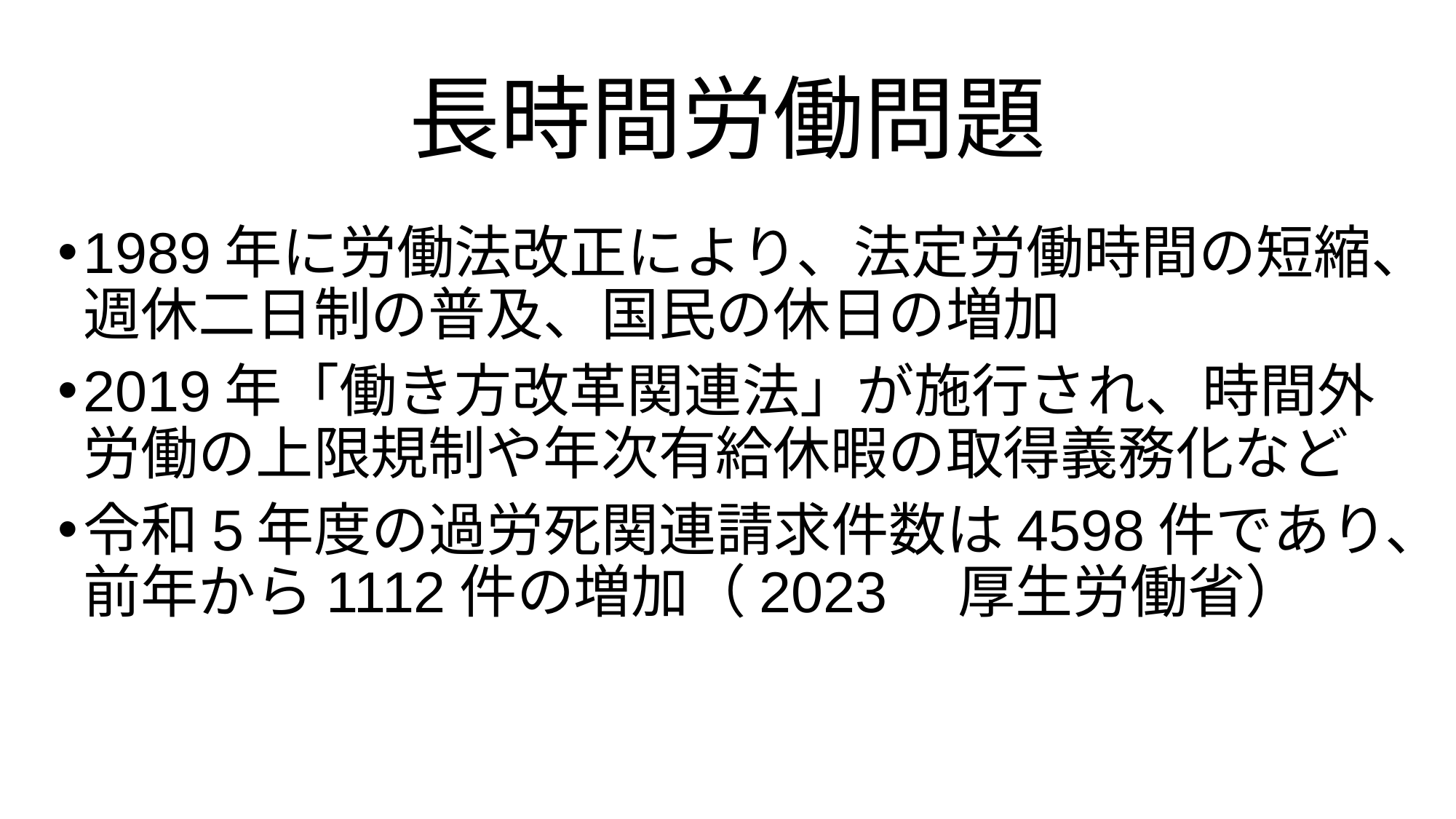

# 長時間労働問題
1989年に労働法改正により、法定労働時間の短縮、週休二日制の普及、国民の休日の増加
2019年「働き方改革関連法」が施行され、時間外労働の上限規制や年次有給休暇の取得義務化など
令和5年度の過労死関連請求件数は4598件であり、前年から1112件の増加（2023　厚生労働省）